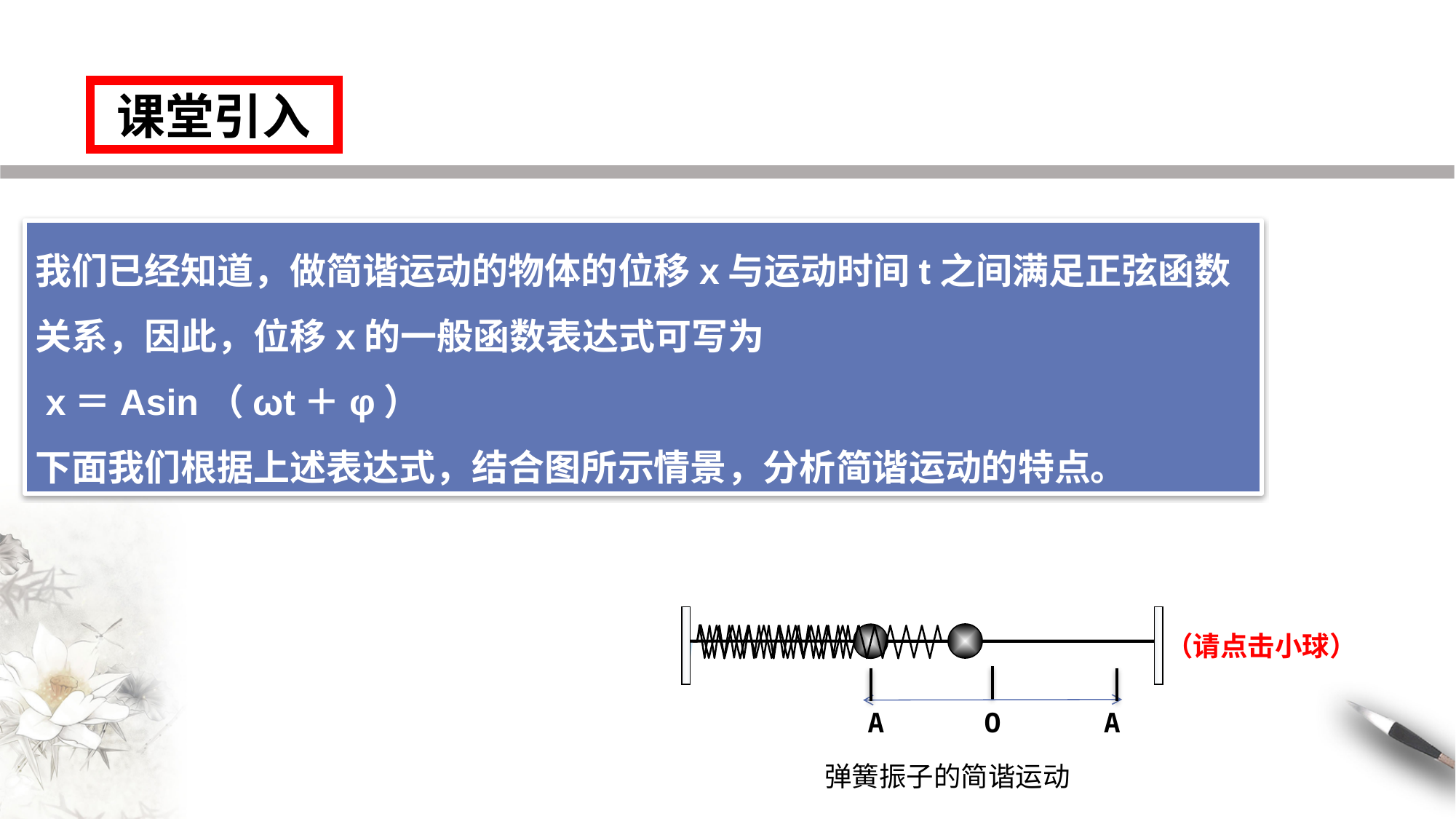

课堂引入
掌握简谐运动振幅的物理意义。

我们已经知道，做简谐运动的物体的位移x与运动时间t之间满足正弦函数关系，因此，位移x的一般函数表达式可写为
 x＝Asin（ωt＋φ）
下面我们根据上述表达式，结合图所示情景，分析简谐运动的特点。
掌握简谐运动周期、频率的物理意义。

（请点击小球）

A
O
A
弹簧振子的简谐运动